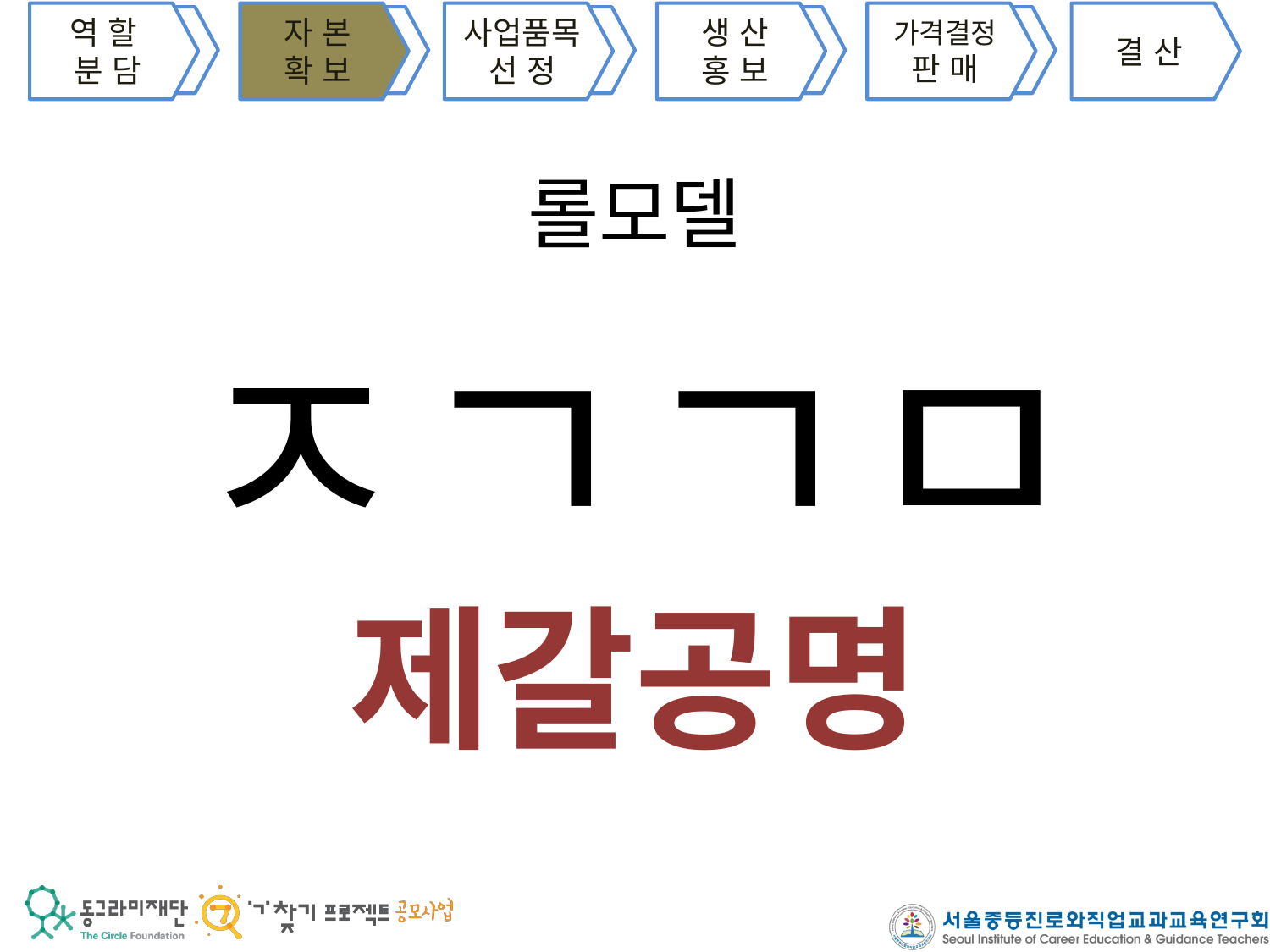

역 할
분 담
자 본
확 보
사업품목
선 정
생 산
홍 보
가격결정
판 매
결 산

롤모델

ㅈㄱㄱㅁ
제갈공명